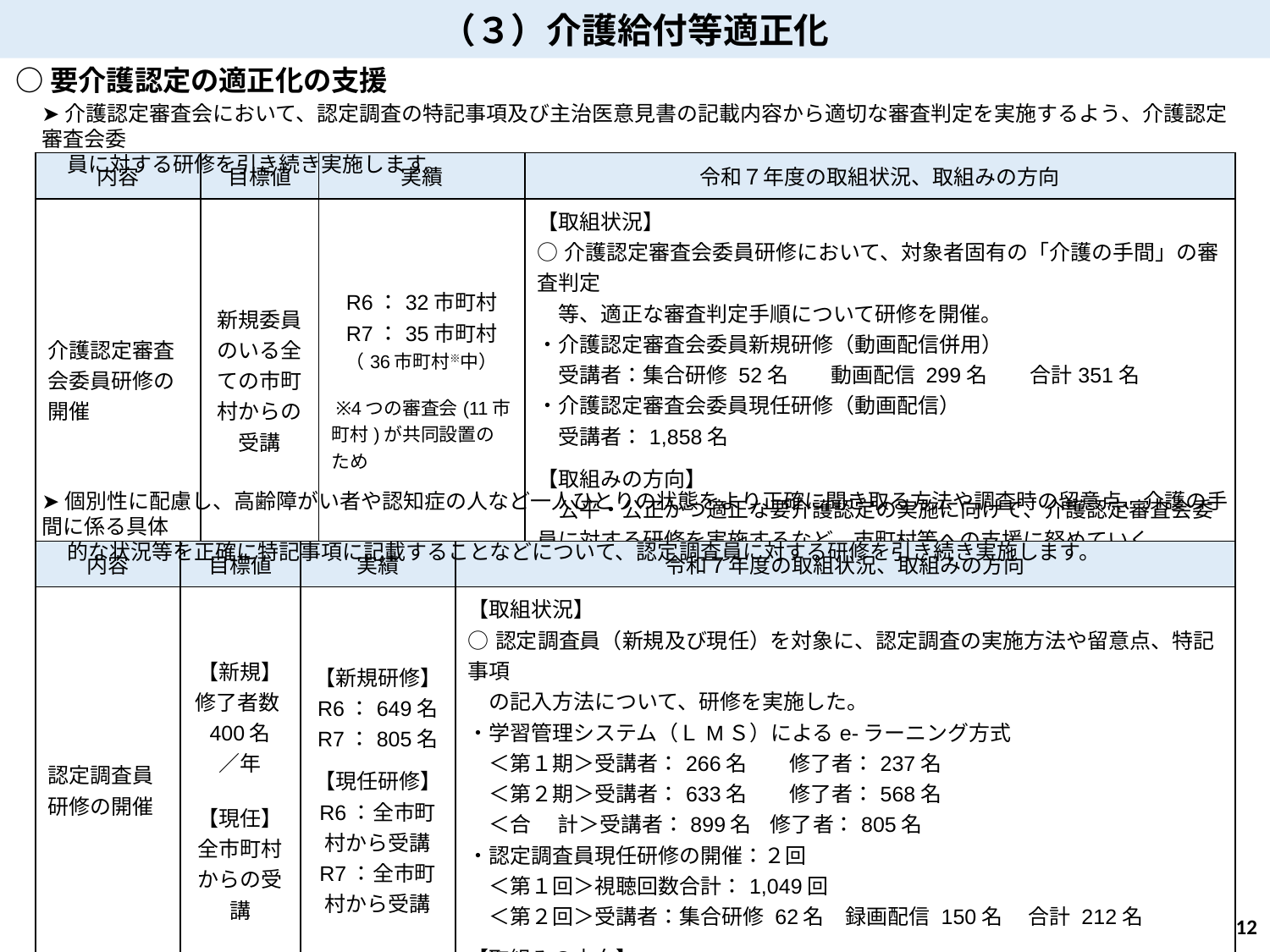

（３）介護給付等適正化
○要介護認定の適正化の支援
➤介護認定審査会において、認定調査の特記事項及び主治医意見書の記載内容から適切な審査判定を実施するよう、介護認定審査会委
　 員に対する研修を引き続き実施します。
| 内容 | 目標値 | 実績 | 令和７年度の取組状況、取組みの方向 |
| --- | --- | --- | --- |
| 介護認定審査会委員研修の 開催 | 新規委員のいる全ての市町村からの受講 | R6：32市町村 R7：35市町村 （36市町村※中） ※4つの審査会(11市町村)が共同設置のため | 【取組状況】 ○介護認定審査会委員研修において、対象者固有の「介護の手間」の審査判定 　等、適正な審査判定手順について研修を開催。 ・介護認定審査会委員新規研修（動画配信併用） 　受講者：集合研修 52名　　動画配信 299名　　合計351名 ・介護認定審査会委員現任研修（動画配信） 　受講者：1,858名 【取組みの方向】 　公平・公正かつ適正な要介護認定の実施に向けて、介護認定審査会委員に対する研修を実施するなど、市町村等への支援に努めていく。 |
➤個別性に配慮し、高齢障がい者や認知症の人など一人ひとりの状態をより正確に聞き取る方法や調査時の留意点、介護の手間に係る具体
　 的な状況等を正確に特記事項に記載することなどについて、認定調査員に対する研修を引き続き実施します。
| 内容 | 目標値 | 実績 | 令和７年度の取組状況、取組みの方向 |
| --- | --- | --- | --- |
| 認定調査員 研修の開催 | 【新規】 修了者数400名 ／年 【現任】 全市町村からの受講 | 【新規研修】 R6：649名 R7：805名 【現任研修】 R6：全市町村から受講 R7：全市町村から受講 | 【取組状況】 ○認定調査員（新規及び現任）を対象に、認定調査の実施方法や留意点、特記事項 　の記入方法について、研修を実施した。 ・学習管理システム（ＬМＳ）によるe-ラーニング方式 　＜第１期＞受講者：266名　　修了者：237名 　＜第２期＞受講者：633名　　修了者：568名　　　 　＜合　 計＞受講者：899名 修了者：805名 ・認定調査員現任研修の開催：２回 　＜第１回＞視聴回数合計：1,049回 　＜第２回＞受講者：集合研修 62名　録画配信 150名　 合計 212名 【取組みの方向】 　公平・公正かつ適切な認定調査を実施するために必要な知識及び技能を認定調査員や市町村職員等が修得できるよう、研修を充実させるなど、市町村等への支援に努めていく。 |
12